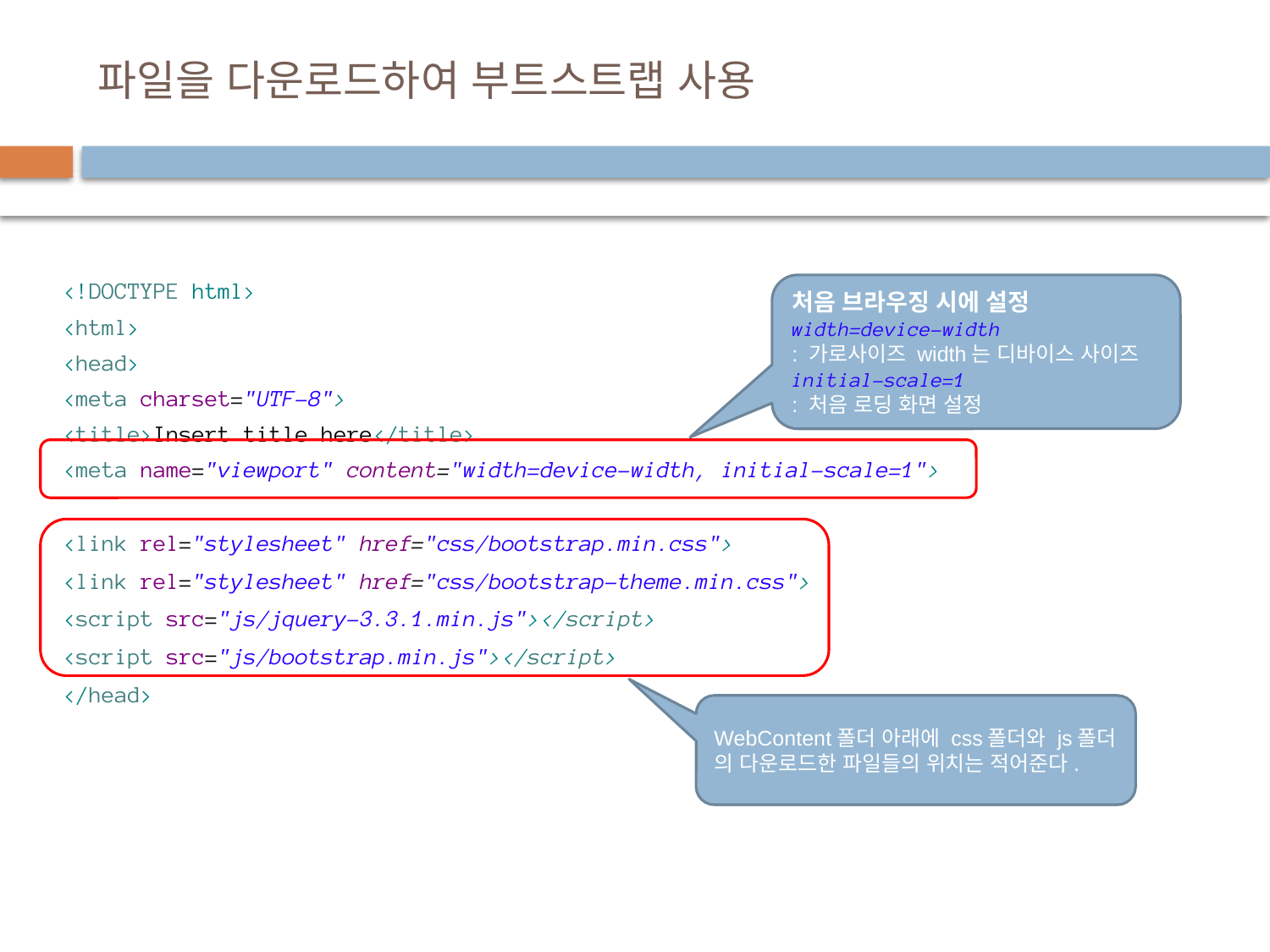

# 파일을 다운로드하여 부트스트랩 사용
<!DOCTYPE html>
<html>
<head>
<meta charset="UTF-8">
<title>Insert title here</title>
<meta name="viewport" content="width=device-width, initial-scale=1">

<link rel="stylesheet" href="css/bootstrap.min.css">
<link rel="stylesheet" href="css/bootstrap-theme.min.css">
<script src="js/jquery-3.3.1.min.js"></script>
<script src="js/bootstrap.min.js"></script>
</head>
처음 브라우징 시에 설정
width=device-width
: 가로사이즈 width는 디바이스 사이즈
initial-scale=1
: 처음 로딩 화면 설정

WebContent폴더 아래에 css폴더와 js폴더 의 다운로드한 파일들의 위치는 적어준다.